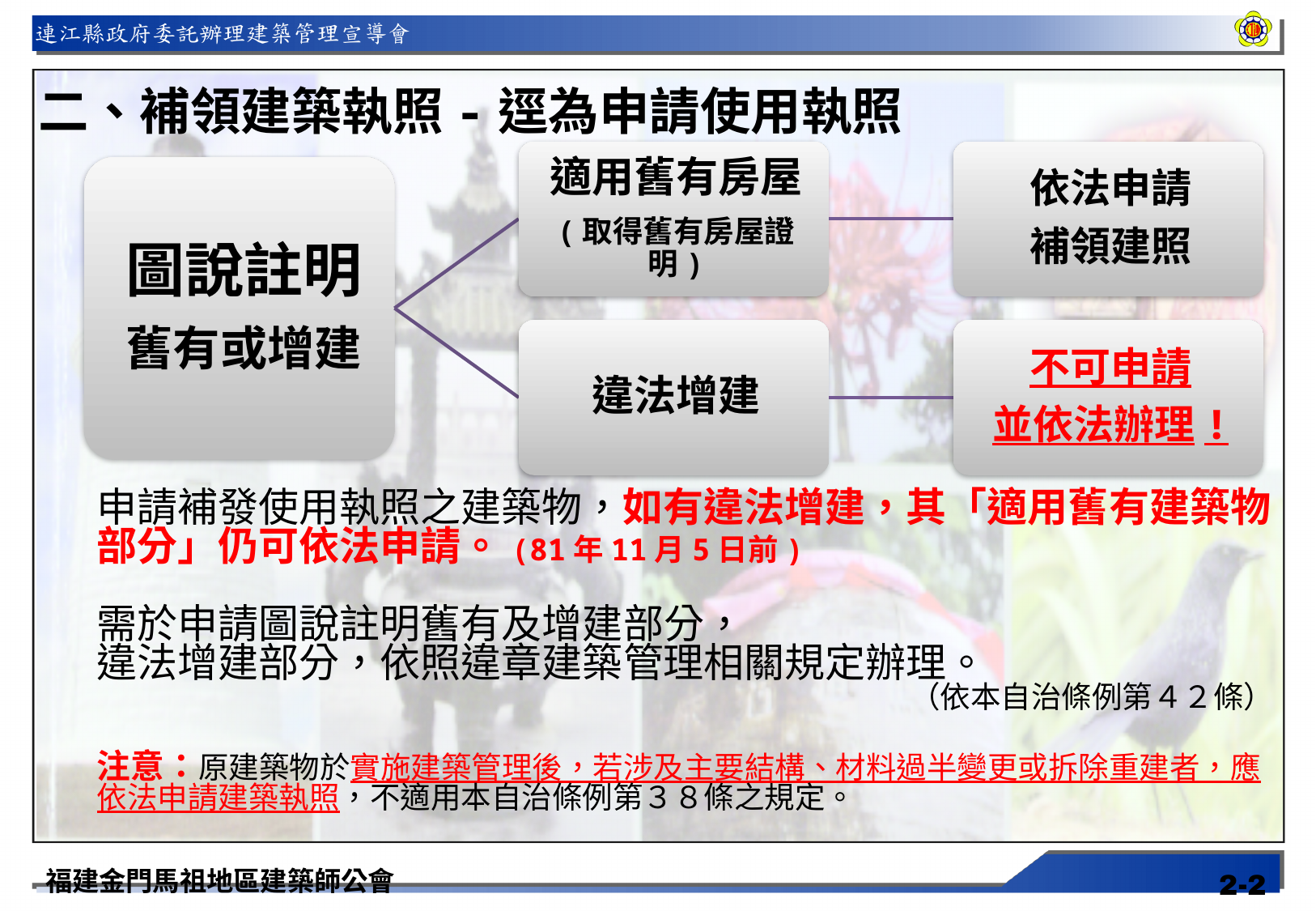

二、補領建築執照-逕為申請使用執照
圖說註明
舊有或增建

適用舊有房屋
(取得舊有房屋證明)

依法申請
補領建照

違法增建

不可申請
並依法辦理!
申請補發使用執照之建築物，如有違法增建，其「適用舊有建築物部分」仍可依法申請。(81年11月5日前)

需於申請圖說註明舊有及增建部分，
違法增建部分，依照違章建築管理相關規定辦理。
（依本自治條例第４２條）

注意：原建築物於實施建築管理後，若涉及主要結構、材料過半變更或拆除重建者，應依法申請建築執照，不適用本自治條例第３８條之規定。
福建金門馬祖地區建築師公會
2-2